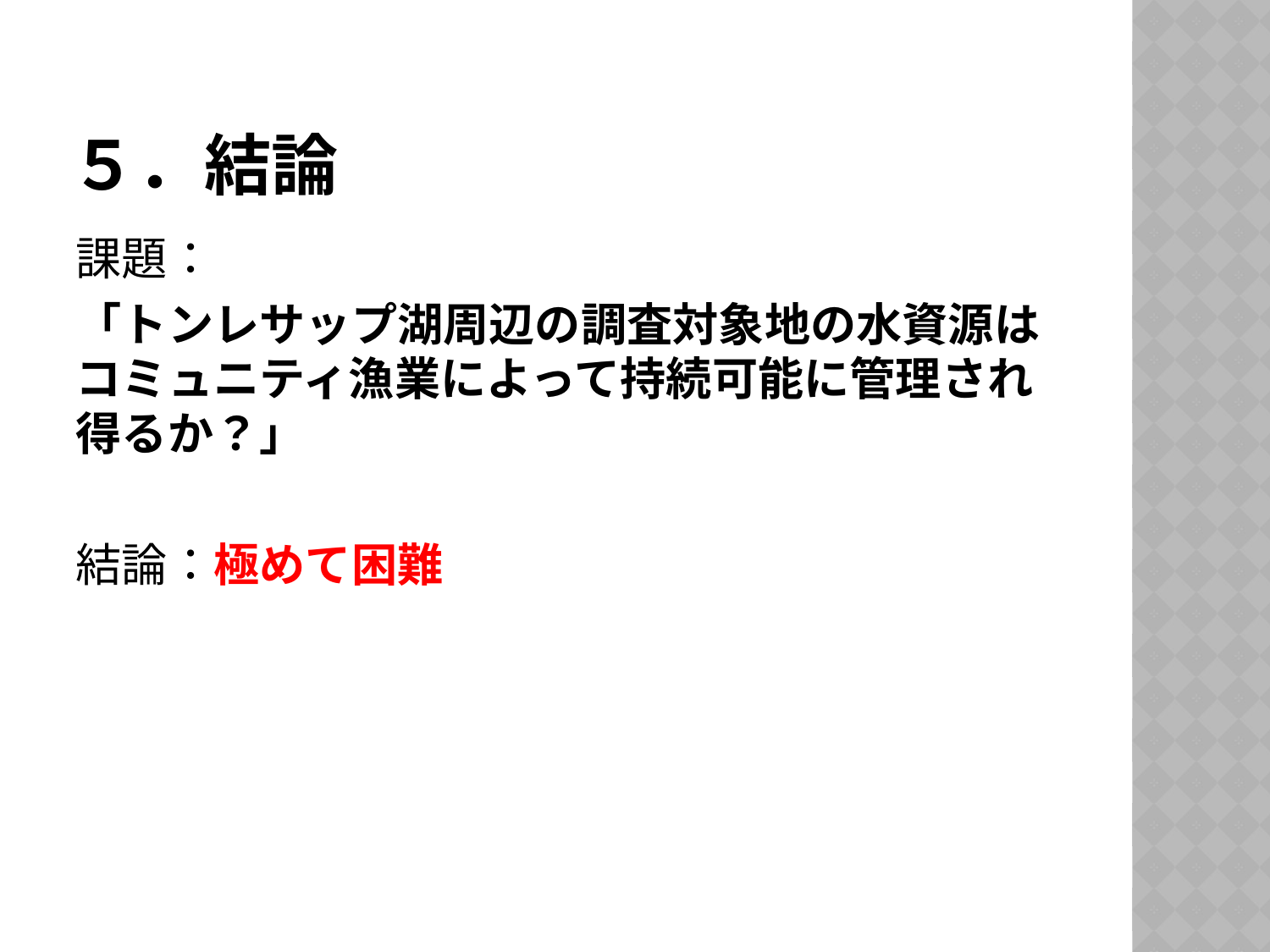

# ５．結論
課題：
「トンレサップ湖周辺の調査対象地の水資源はコミュニティ漁業によって持続可能に管理され得るか？」

結論：極めて困難